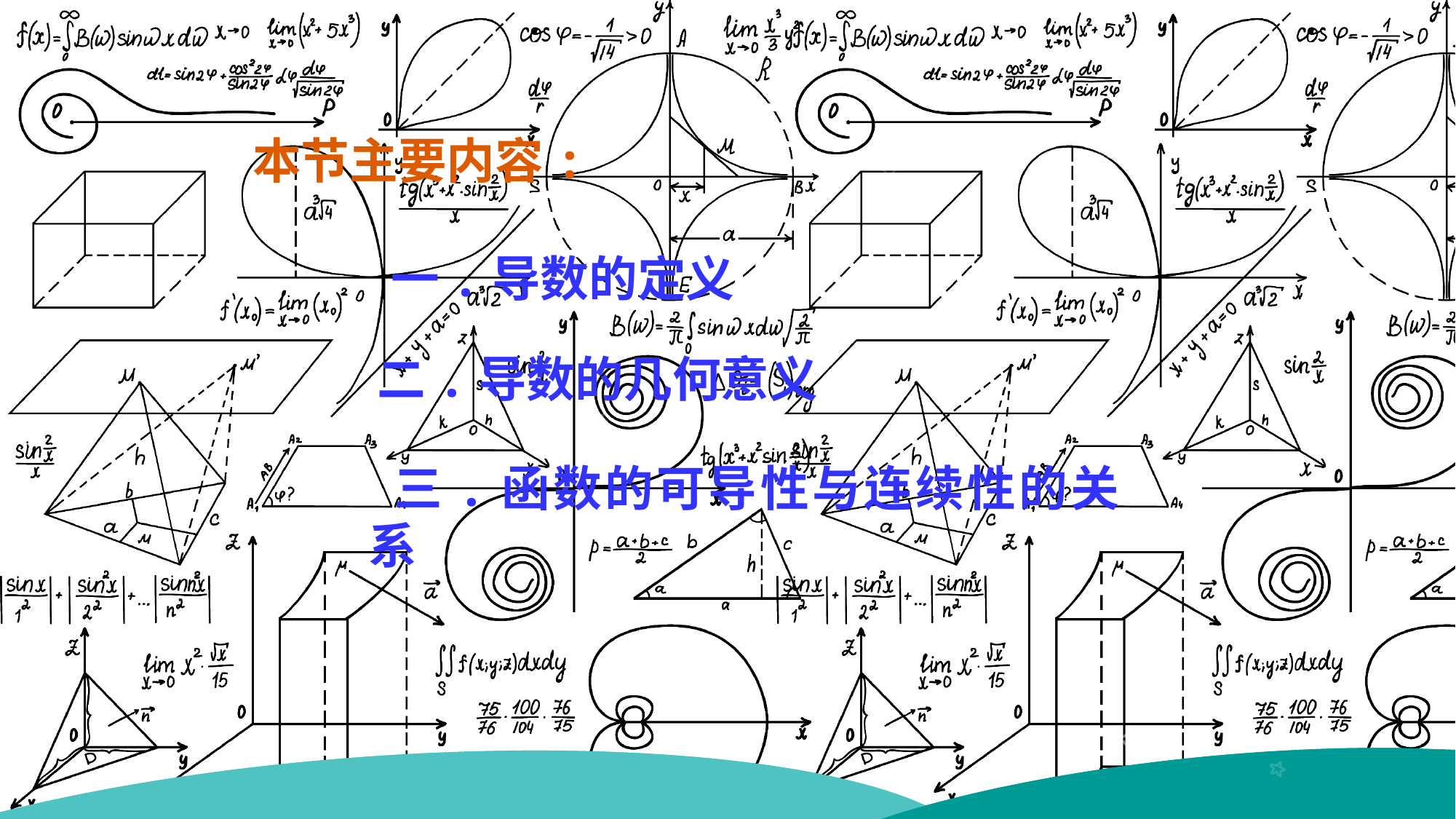

本节主要内容:
 一.导数的定义
二.导数的几何意义
 三.函数的可导性与连续性的关系